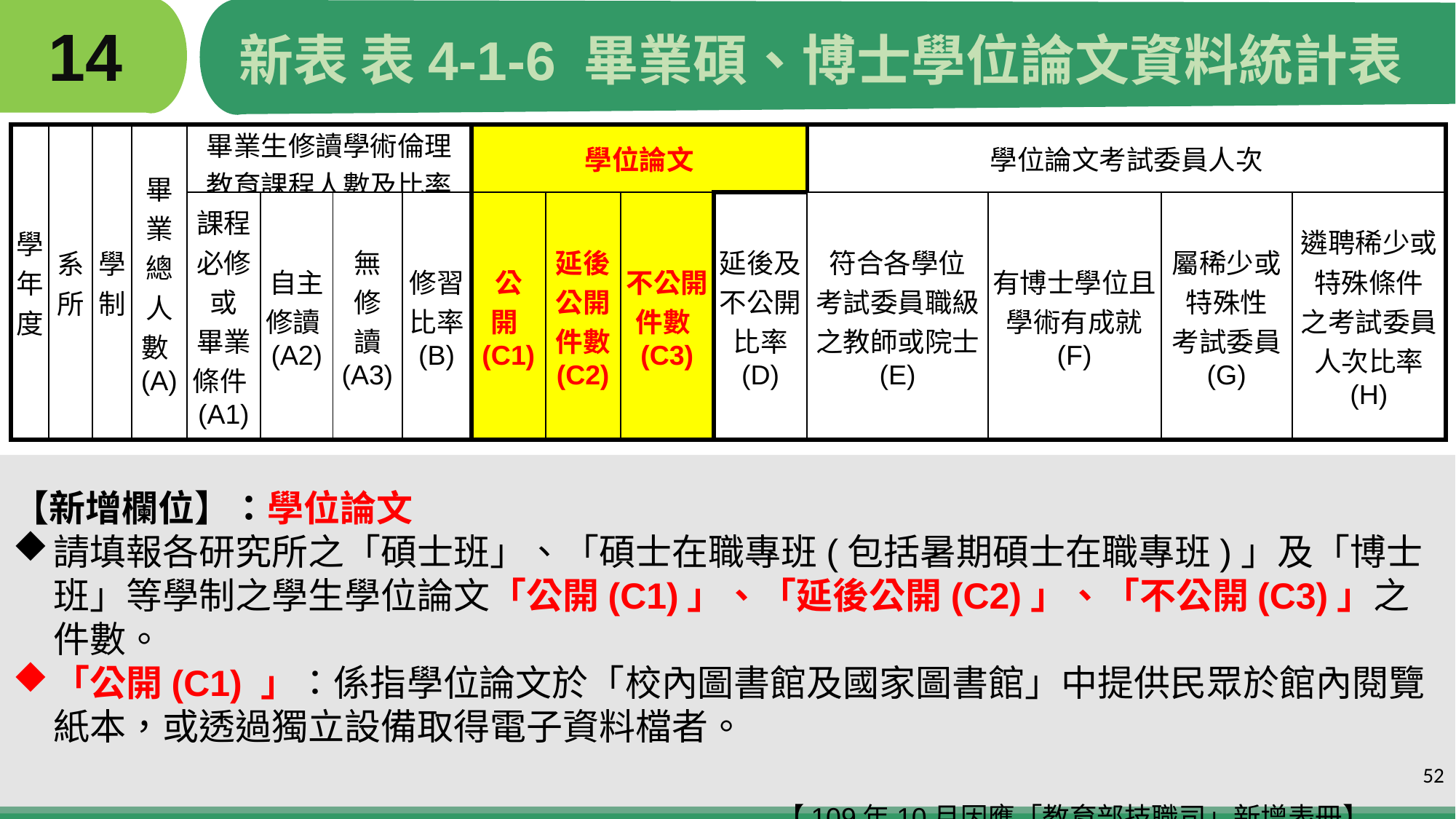

# 14
新表 表4-1-6 畢業碩、博士學位論文資料統計表
| 學年度 | 系所 | 學制 | 畢業總人數(A) | 畢業生修讀學術倫理 教育課程人數及比率 |  |  |  | 學位論文 |  |  |  | 學位論文考試委員人次 |  |  |  |
| --- | --- | --- | --- | --- | --- | --- | --- | --- | --- | --- | --- | --- | --- | --- | --- |
|  |  |  |  | 課程必修或 畢業條件(A1) | 自主修讀(A2) | 無 修 讀 (A3) | 修習比率 (B) | 公 開(C1) | 延後 公開 件數 (C2) | 不公開 件數(C3) | 延後及 不公開比率 (D) | 符合各學位 考試委員職級 之教師或院士 (E) | 有博士學位且學術有成就 (F) | 屬稀少或 特殊性 考試委員 (G) | 遴聘稀少或 特殊條件 之考試委員 人次比率 (H) |
【新增欄位】：學位論文
請填報各研究所之「碩士班」、「碩士在職專班(包括暑期碩士在職專班)」及「博士班」等學制之學生學位論文「公開(C1)」、「延後公開(C2)」、「不公開(C3)」之件數。
「公開(C1) 」：係指學位論文於「校內圖書館及國家圖書館」中提供民眾於館內閱覽紙本，或透過獨立設備取得電子資料檔者。

                                                                                                                       【109年10月因應「教育部技職司」新增表冊】

52